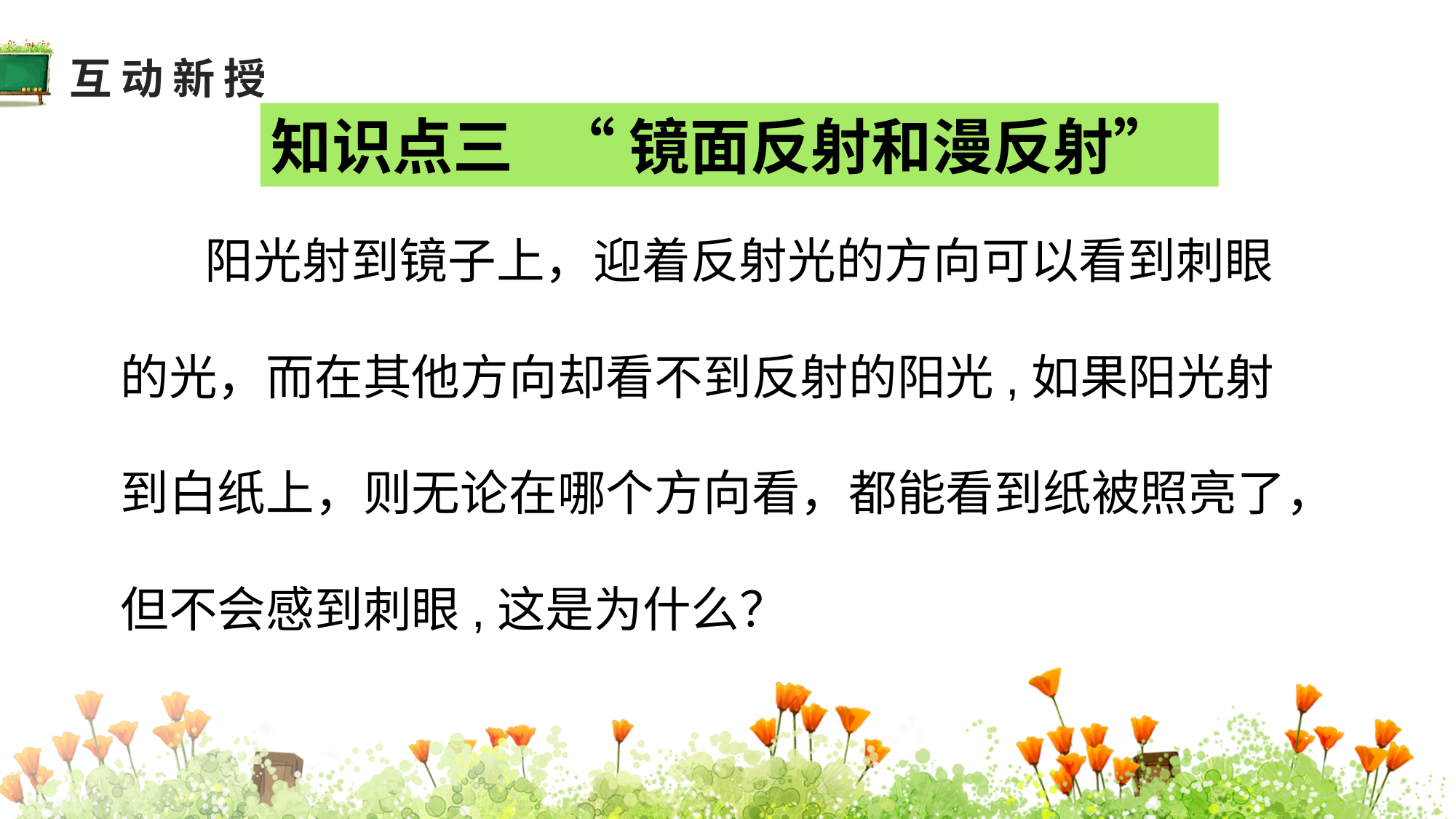

互动新授
知识点三   “ 镜面反射和漫反射”
阳光射到镜子上，迎着反射光的方向可以看到刺眼的光，而在其他方向却看不到反射的阳光,如果阳光射到白纸上，则无论在哪个方向看，都能看到纸被照亮了，但不会感到刺眼,这是为什么？